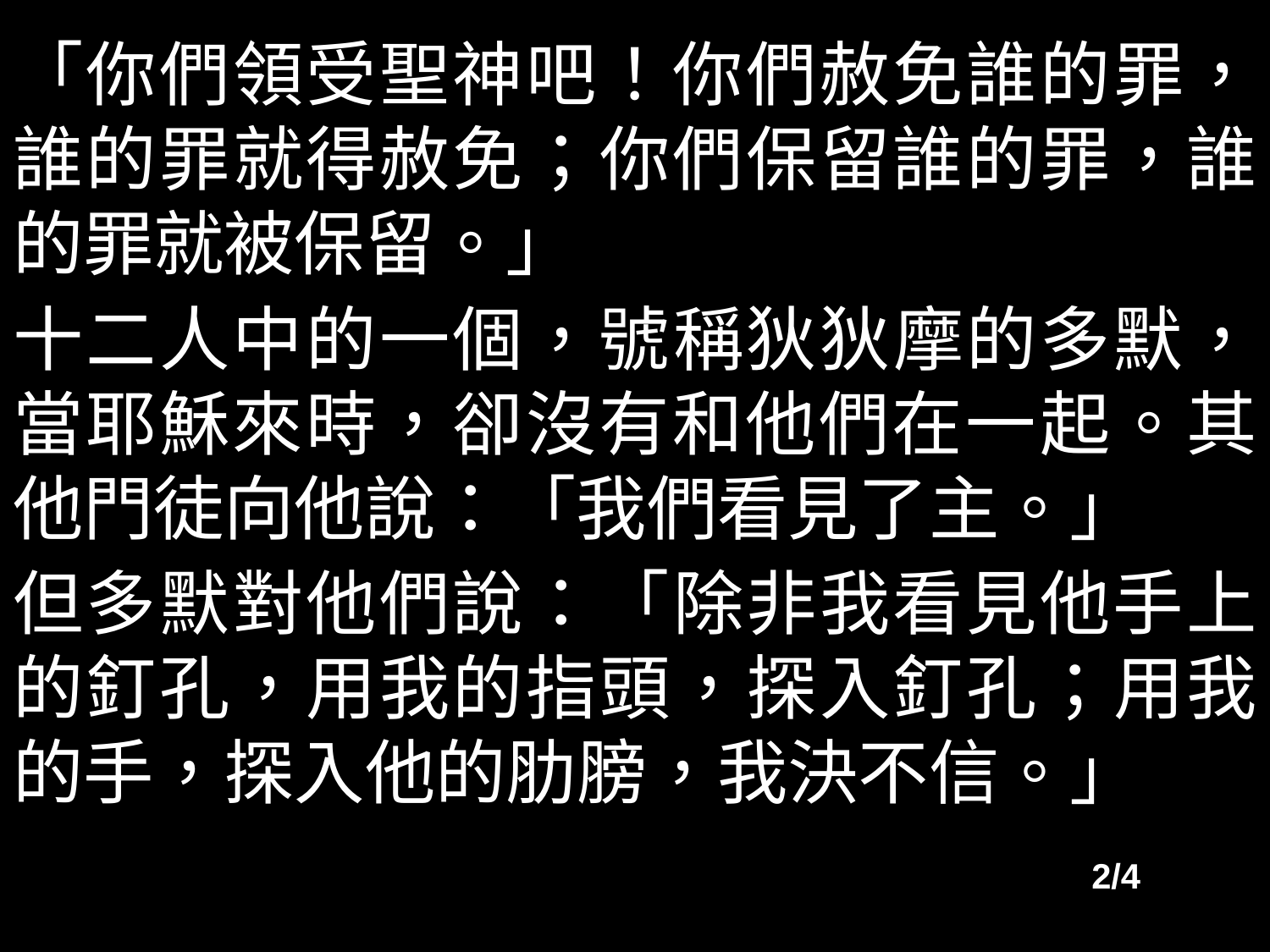

「你們領受聖神吧！你們赦免誰的罪，誰的罪就得赦免；你們保留誰的罪，誰的罪就被保留。」
十二人中的一個，號稱狄狄摩的多默，當耶穌來時，卻沒有和他們在一起。其他門徒向他說：「我們看見了主。」
但多默對他們說：「除非我看見他手上的釘孔，用我的指頭，探入釘孔；用我的手，探入他的肋膀，我決不信。」
   2/4